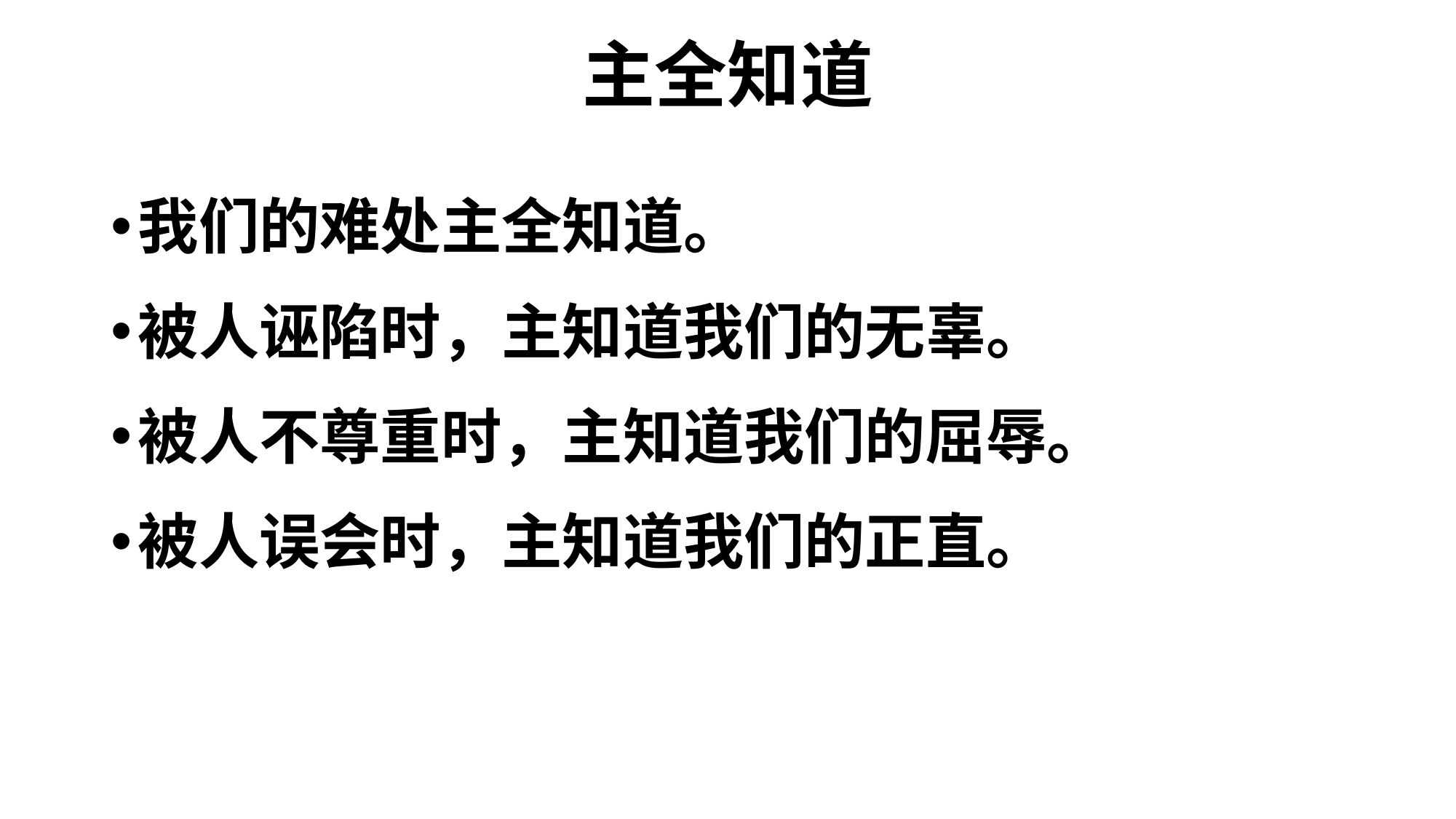

# 主全知道
我们的难处主全知道。
被人诬陷时，主知道我们的无辜。
被人不尊重时，主知道我们的屈辱。
被人误会时，主知道我们的正直。